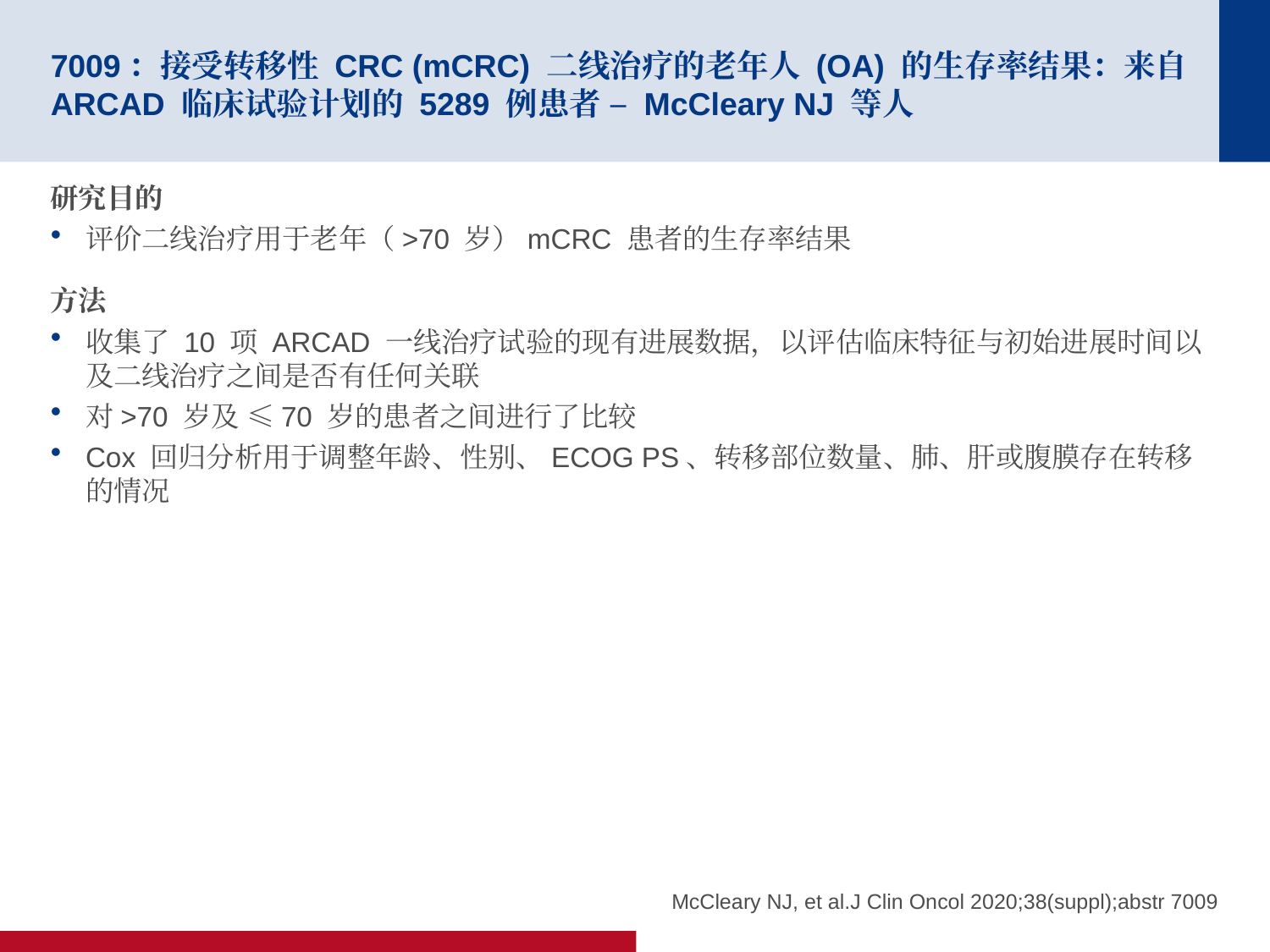

# 7009：接受转移性 CRC (mCRC) 二线治疗的老年人 (OA) 的生存率结果：来自 ARCAD 临床试验计划的 5289 例患者 – McCleary NJ 等人
研究目的
评价二线治疗用于老年（>70 岁）mCRC 患者的生存率结果
方法
收集了 10 项 ARCAD 一线治疗试验的现有进展数据，以评估临床特征与初始进展时间以及二线治疗之间是否有任何关联
对>70 岁及 ≤70 岁的患者之间进行了比较
Cox 回归分析用于调整年龄、性别、ECOG PS、转移部位数量、肺、肝或腹膜存在转移的情况
McCleary NJ, et al.J Clin Oncol 2020;38(suppl);abstr 7009